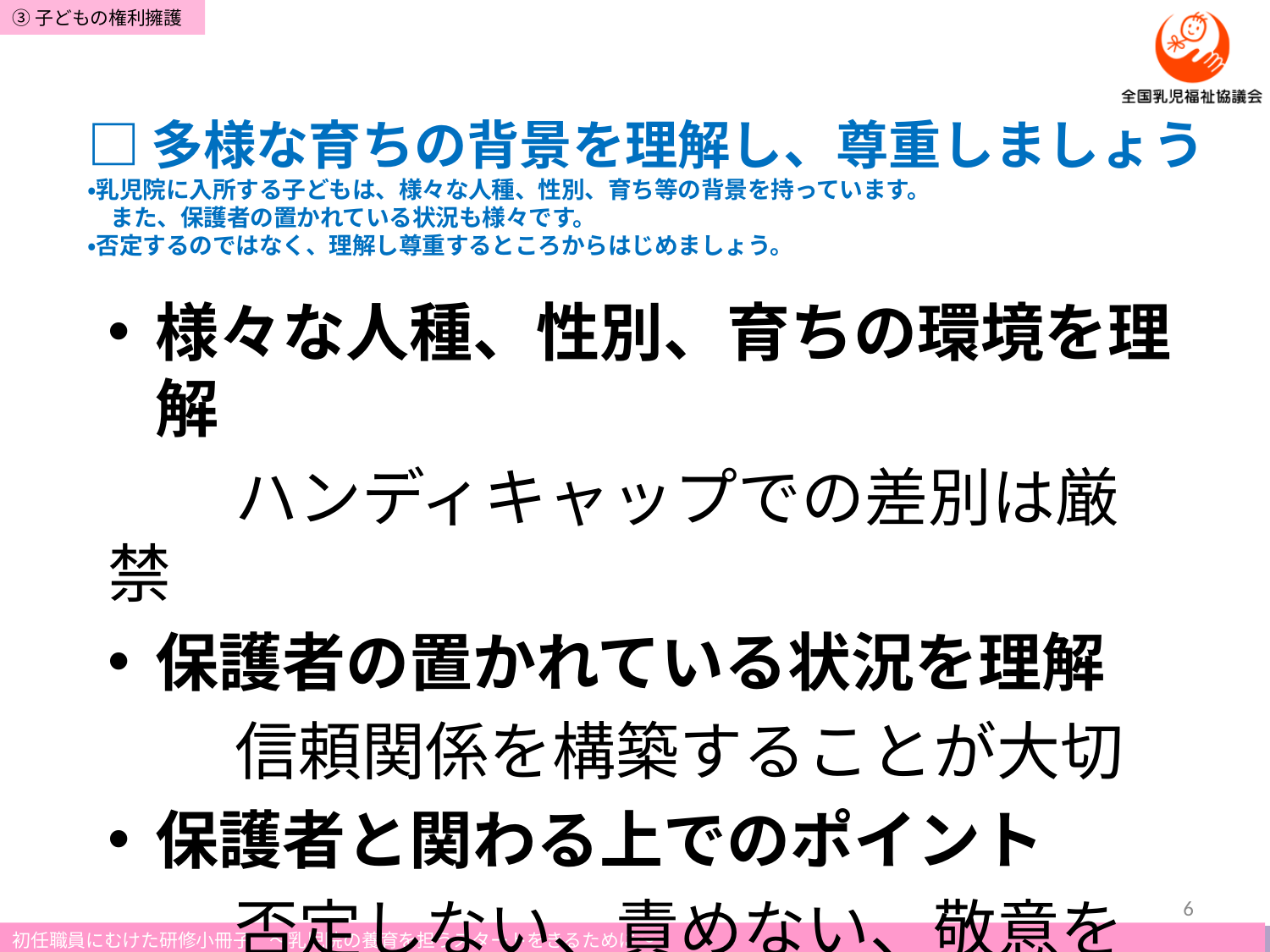

# □多様な育ちの背景を理解し、尊重しましょう ・乳児院に入所する子どもは、様々な人種、性別、育ち等の背景を持っています。 　また、保護者の置かれている状況も様々です。 ・否定するのではなく、理解し尊重するところからはじめましょう。
様々な人種、性別、育ちの環境を理解
　　ハンディキャップでの差別は厳禁
保護者の置かれている状況を理解
　　信頼関係を構築することが大切
保護者と関わる上でのポイント
　　否定しない、責めない、敬意を持って
6